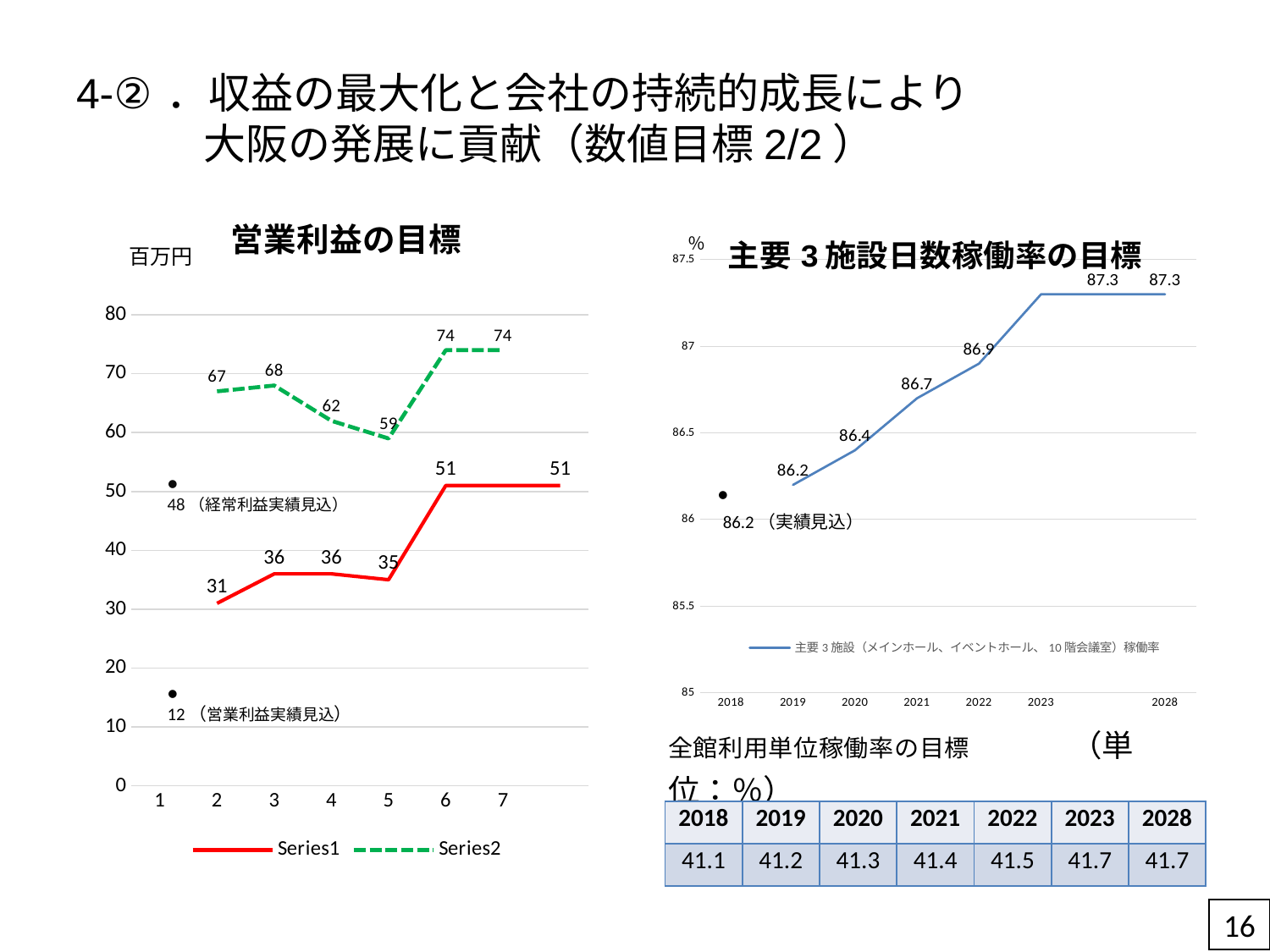

# 4-②．収益の最大化と会社の持続的成長により 　　　大阪の発展に貢献（数値目標2/2）

### Chart: 営業利益の目標

| Category |  |  |
|---|---|---|

### Chart: 主要3施設日数稼働率の目標

| Category | 主要3施設（メインホール、イベントホール、10階会議室）稼働率 |
|---|---|
| 2018 | None |
| 2019 | 86.2 |
| 2020 | 86.4 |
| 2021 | 86.7 |
| 2022 | 86.9 |
| 2023 | 87.3 |
|  | 87.3 |
| 2028 | 87.3 |
％
●
48（経常利益実績見込）
●
 86.2（実績見込）
●
12（営業利益実績見込）
| 2018 | 2019 | 2020 | 2021 | 2022 | 2023 | 2028 |
| --- | --- | --- | --- | --- | --- | --- |
| 41.1 | 41.2 | 41.3 | 41.4 | 41.5 | 41.7 | 41.7 |
16